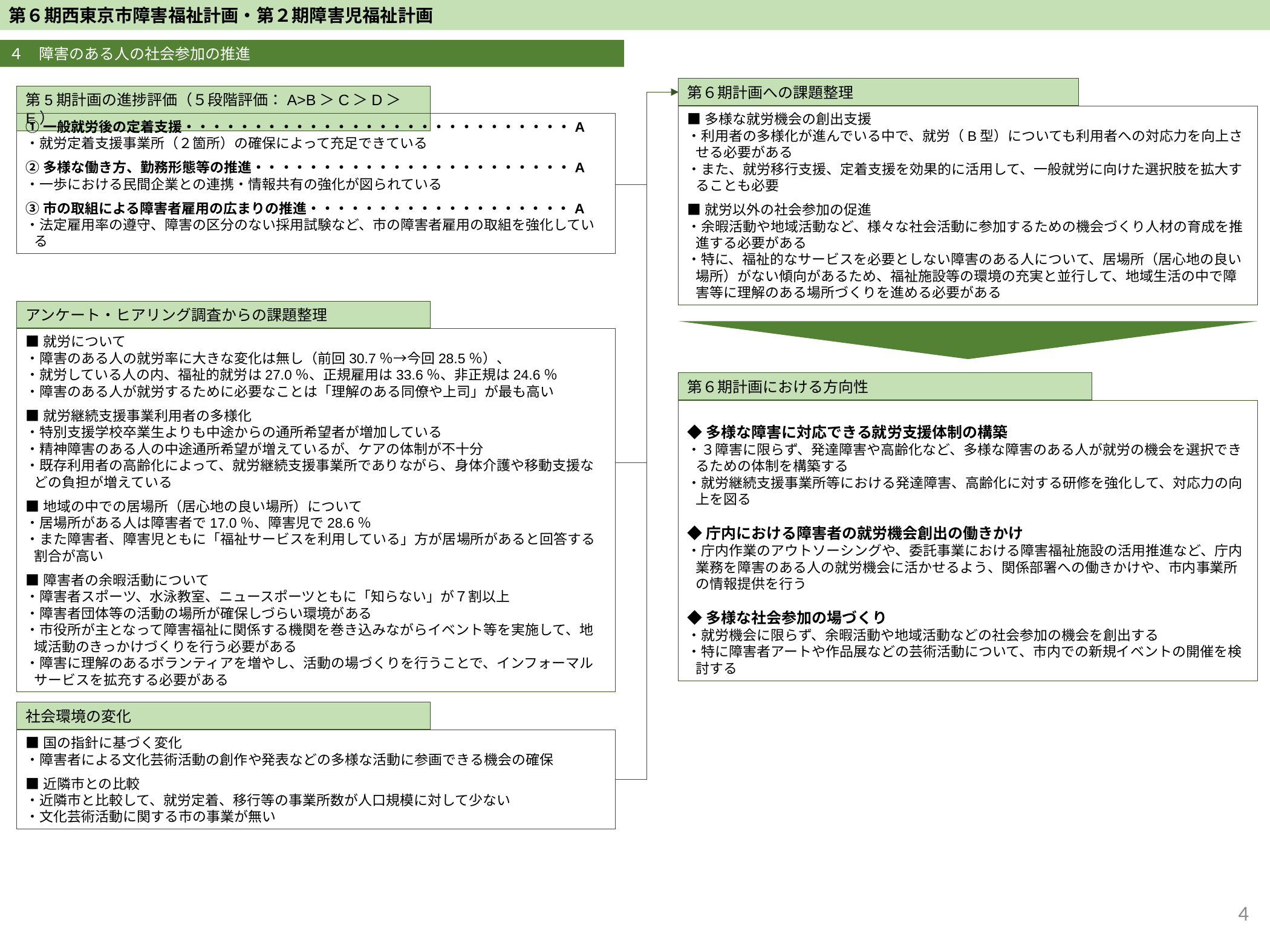

第６期西東京市障害福祉計画・第２期障害児福祉計画
４　障害のある人の社会参加の推進
第６期計画への課題整理
■多様な就労機会の創出支援
・利用者の多様化が進んでいる中で、就労（B型）についても利用者への対応力を向上させる必要がある
・また、就労移行支援、定着支援を効果的に活用して、一般就労に向けた選択肢を拡大することも必要
■就労以外の社会参加の促進
・余暇活動や地域活動など、様々な社会活動に参加するための機会づくり人材の育成を推進する必要がある
・特に、福祉的なサービスを必要としない障害のある人について、居場所（居心地の良い場所）がない傾向があるため、福祉施設等の環境の充実と並行して、地域生活の中で障害等に理解のある場所づくりを進める必要がある
第5期計画の進捗評価（５段階評価：A>B＞C＞D＞E）
①一般就労後の定着支援・・・・・・・・・・・・・・・・・・・・・・・・・・・・A
・就労定着支援事業所（２箇所）の確保によって充足できている
②多様な働き方、勤務形態等の推進・・・・・・・・・・・・・・・・・・・・・・・A
・一歩における民間企業との連携・情報共有の強化が図られている
③市の取組による障害者雇用の広まりの推進・・・・・・・・・・・・・・・・・・・A
・法定雇用率の遵守、障害の区分のない採用試験など、市の障害者雇用の取組を強化している
アンケート・ヒアリング調査からの課題整理
■就労について
・障害のある人の就労率に大きな変化は無し（前回30.7％→今回28.5％）、
・就労している人の内、福祉的就労は27.0％、正規雇用は33.6％、非正規は24.6％
・障害のある人が就労するために必要なことは「理解のある同僚や上司」が最も高い
■就労継続支援事業利用者の多様化
・特別支援学校卒業生よりも中途からの通所希望者が増加している
・精神障害のある人の中途通所希望が増えているが、ケアの体制が不十分
・既存利用者の高齢化によって、就労継続支援事業所でありながら、身体介護や移動支援などの負担が増えている
■地域の中での居場所（居心地の良い場所）について
・居場所がある人は障害者で17.0％、障害児で28.6％
・また障害者、障害児ともに「福祉サービスを利用している」方が居場所があると回答する割合が高い
■障害者の余暇活動について
・障害者スポーツ、水泳教室、ニュースポーツともに「知らない」が７割以上
・障害者団体等の活動の場所が確保しづらい環境がある
・市役所が主となって障害福祉に関係する機関を巻き込みながらイベント等を実施して、地域活動のきっかけづくりを行う必要がある
・障害に理解のあるボランティアを増やし、活動の場づくりを行うことで、インフォーマルサービスを拡充する必要がある

第６期計画における方向性

◆多様な障害に対応できる就労支援体制の構築
・３障害に限らず、発達障害や高齢化など、多様な障害のある人が就労の機会を選択できるための体制を構築する
・就労継続支援事業所等における発達障害、高齢化に対する研修を強化して、対応力の向上を図る

◆庁内における障害者の就労機会創出の働きかけ
・庁内作業のアウトソーシングや、委託事業における障害福祉施設の活用推進など、庁内業務を障害のある人の就労機会に活かせるよう、関係部署への働きかけや、市内事業所の情報提供を行う

◆多様な社会参加の場づくり
・就労機会に限らず、余暇活動や地域活動などの社会参加の機会を創出する
・特に障害者アートや作品展などの芸術活動について、市内での新規イベントの開催を検討する
社会環境の変化
■国の指針に基づく変化
・障害者による文化芸術活動の創作や発表などの多様な活動に参画できる機会の確保
■近隣市との比較
・近隣市と比較して、就労定着、移行等の事業所数が人口規模に対して少ない
・文化芸術活動に関する市の事業が無い
4